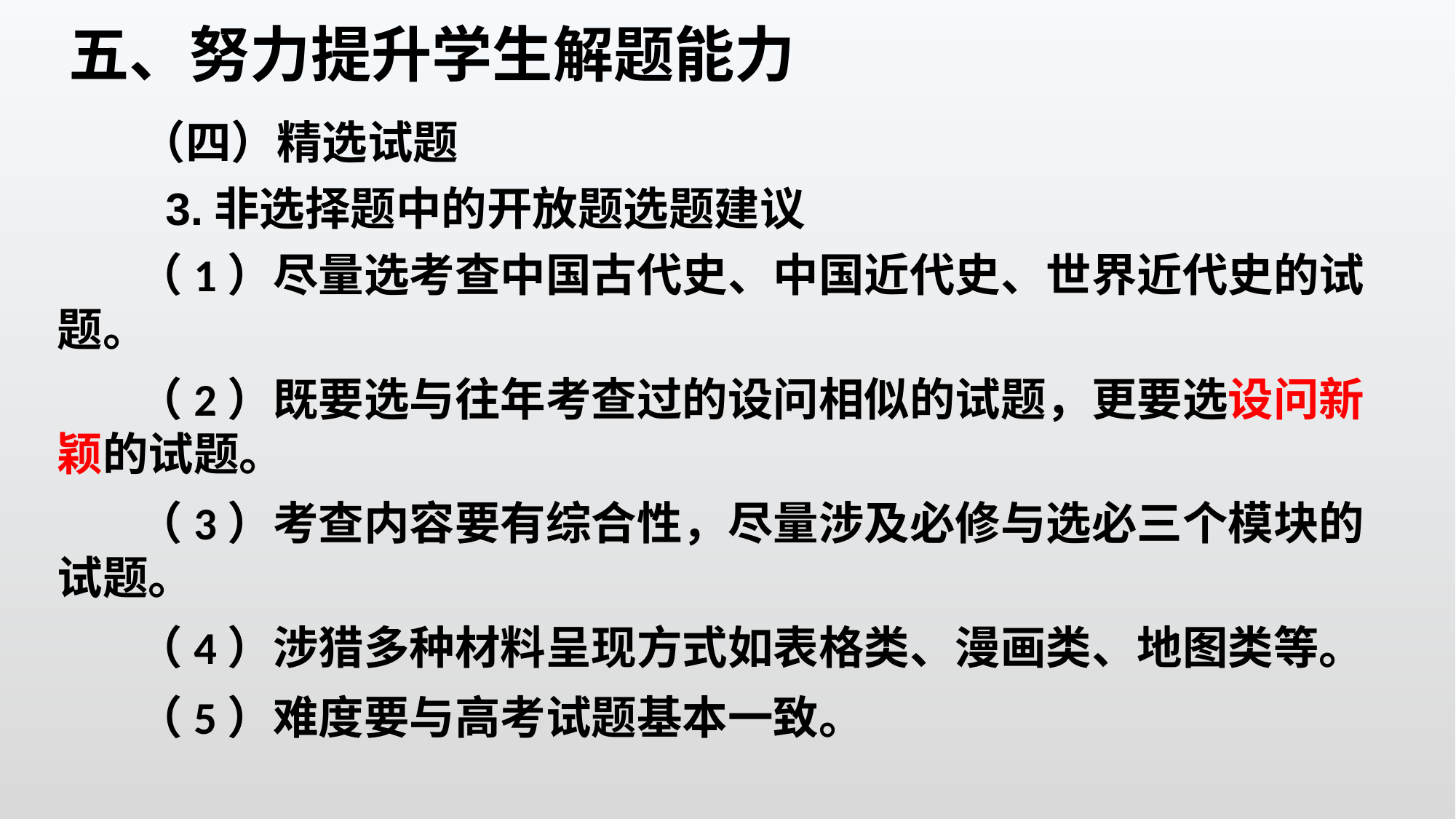

五、努力提升学生解题能力
（四）精选试题
3.非选择题中的开放题选题建议
（1）尽量选考查中国古代史、中国近代史、世界近代史的试题。
（2）既要选与往年考查过的设问相似的试题，更要选设问新颖的试题。
（3）考查内容要有综合性，尽量涉及必修与选必三个模块的试题。
（4）涉猎多种材料呈现方式如表格类、漫画类、地图类等。
（5）难度要与高考试题基本一致。